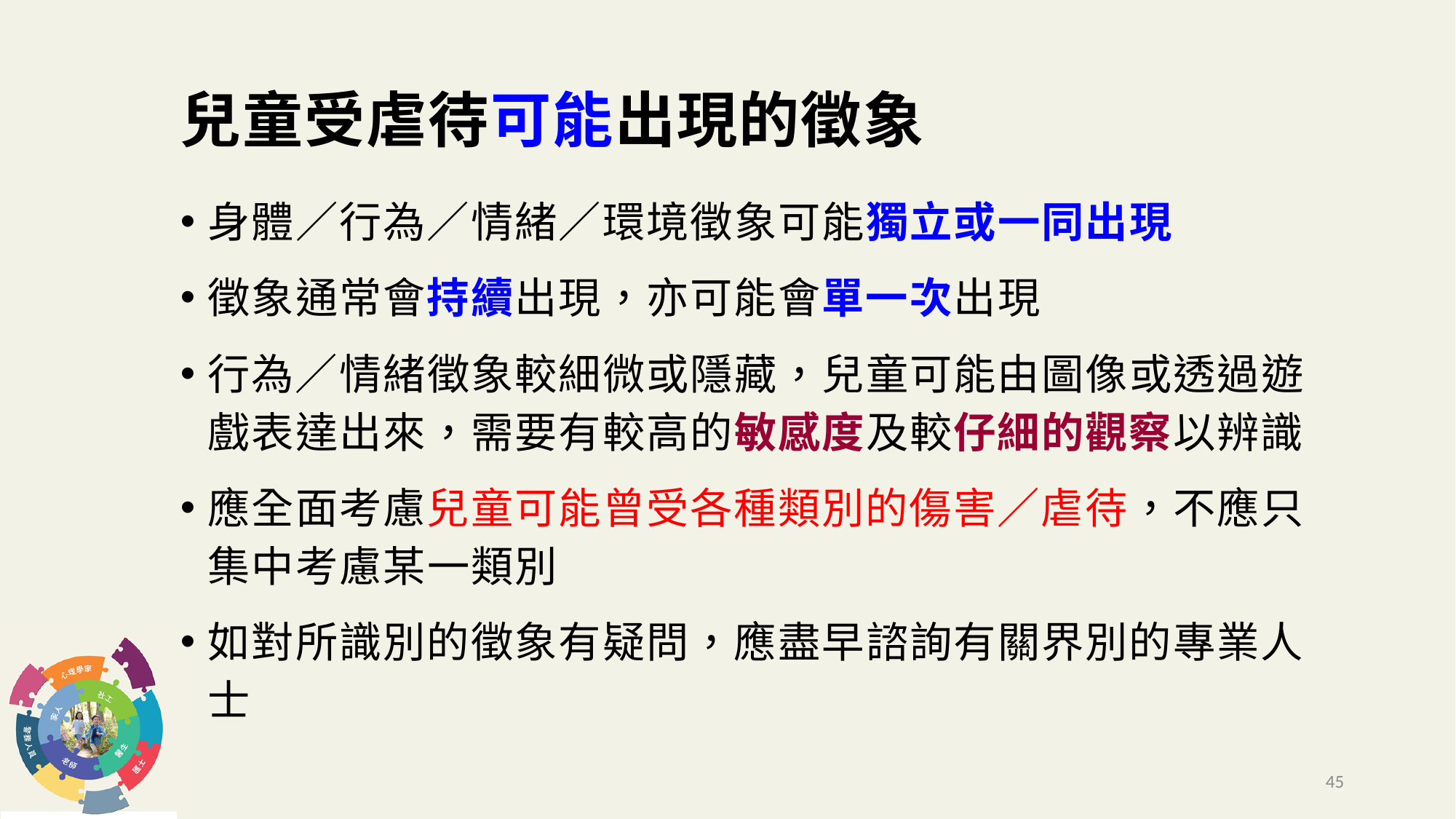

# 兒童受虐待可能出現的徵象
身體／行為／情緒／環境徵象可能獨立或一同出現
徵象通常會持續出現，亦可能會單一次出現
行為／情緒徵象較細微或隱藏，兒童可能由圖像或透過遊戲表達出來，需要有較高的敏感度及較仔細的觀察以辨識
應全面考慮兒童可能曾受各種類別的傷害／虐待，不應只集中考慮某一類別
如對所識別的徵象有疑問，應盡早諮詢有關界別的專業人士

45